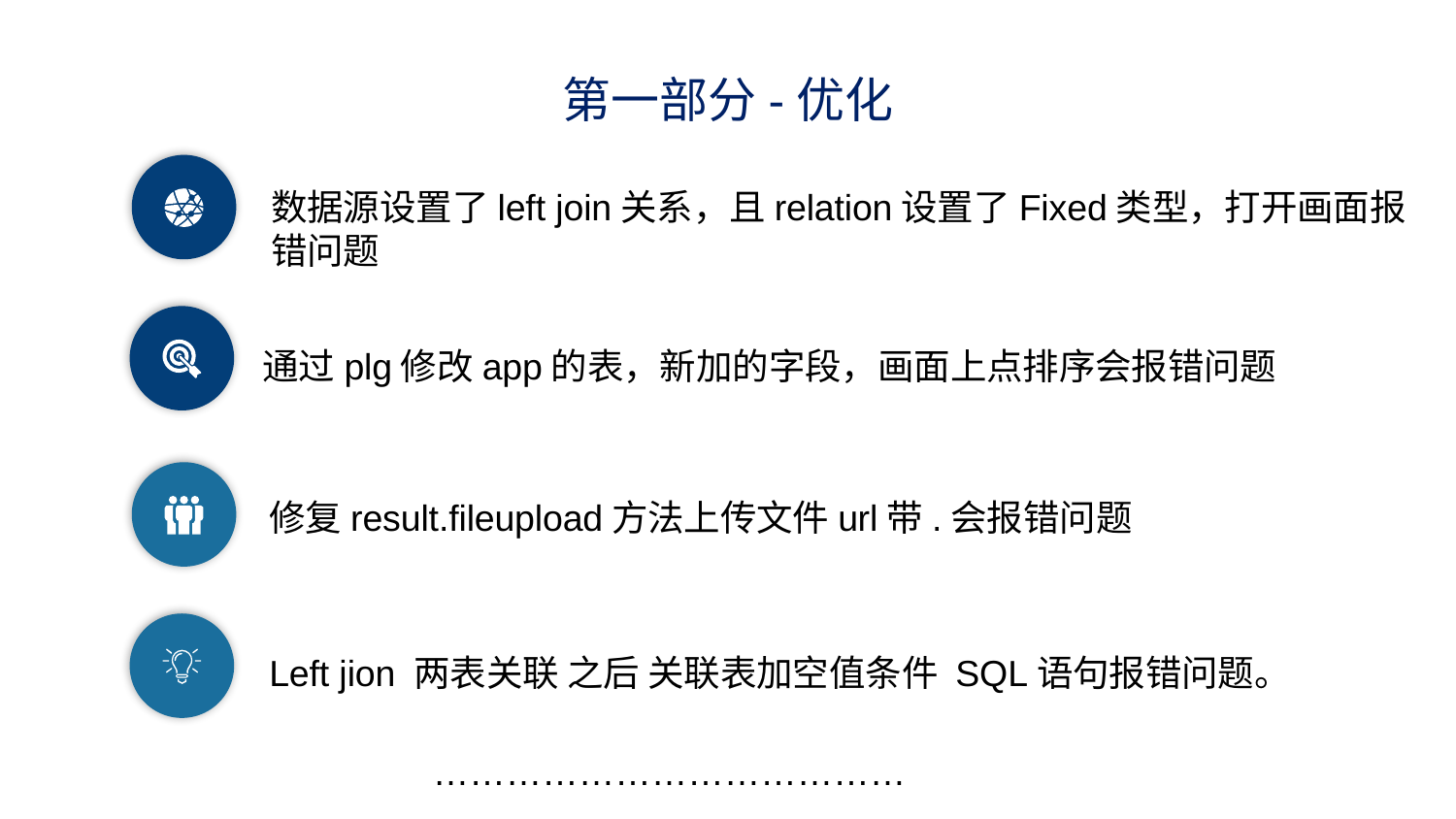

第一部分-优化

数据源设置了left join关系，且relation设置了Fixed类型，打开画面报错问题

通过plg修改app的表，新加的字段，画面上点排序会报错问题

修复result.fileupload方法上传文件url带.会报错问题

Left jion 两表关联 之后 关联表加空值条件 SQL语句报错问题。
…………………………………………